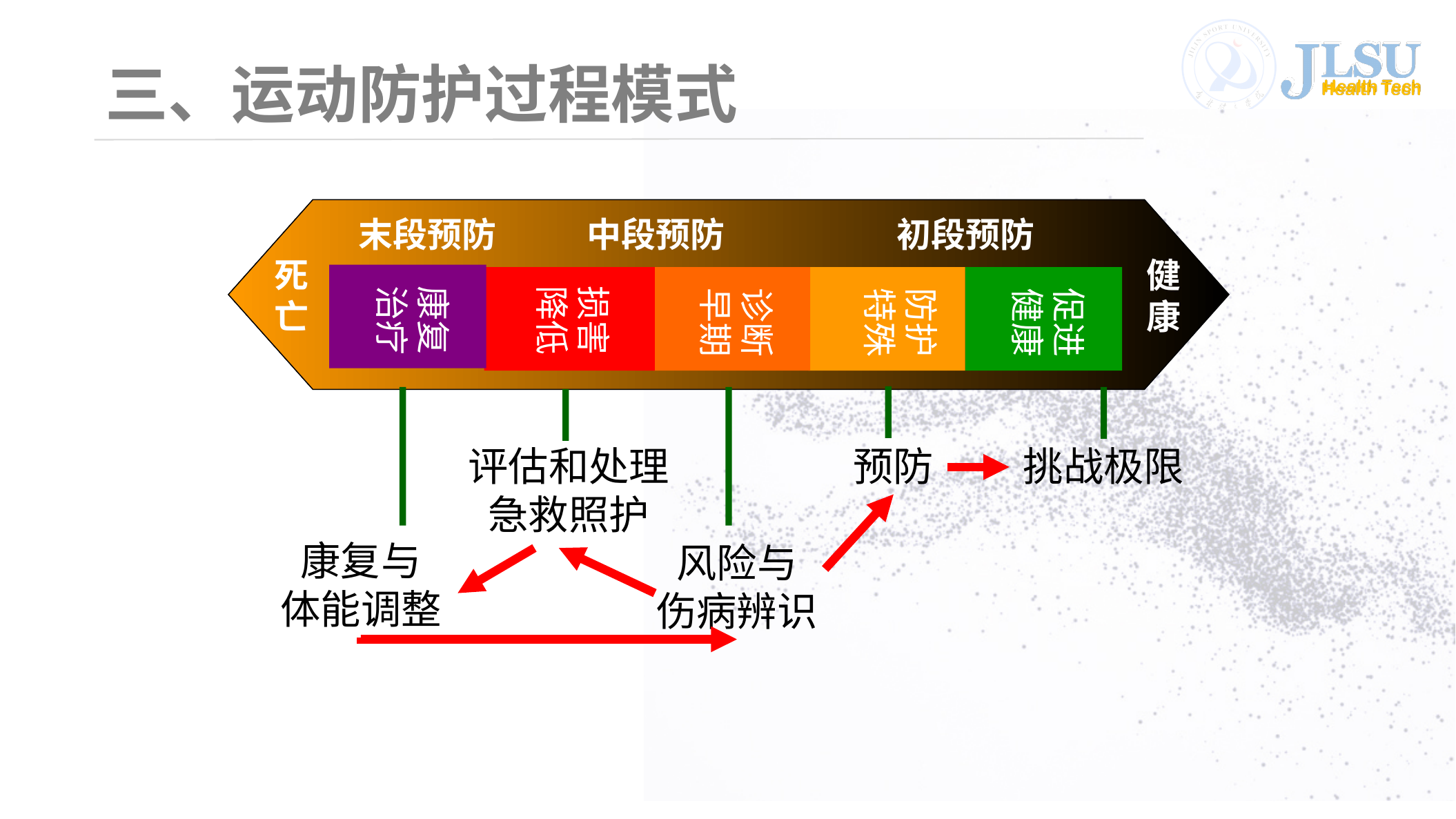

# 三、运动防护过程模式

末段预防
中段预防
初段预防
死亡
健康

康复治疗

诊断
早期

防护
特殊

促进健康
损害降低

评估和处理
急救照护
预防
挑战极限
康复与
体能调整
风险与
伤病辨识